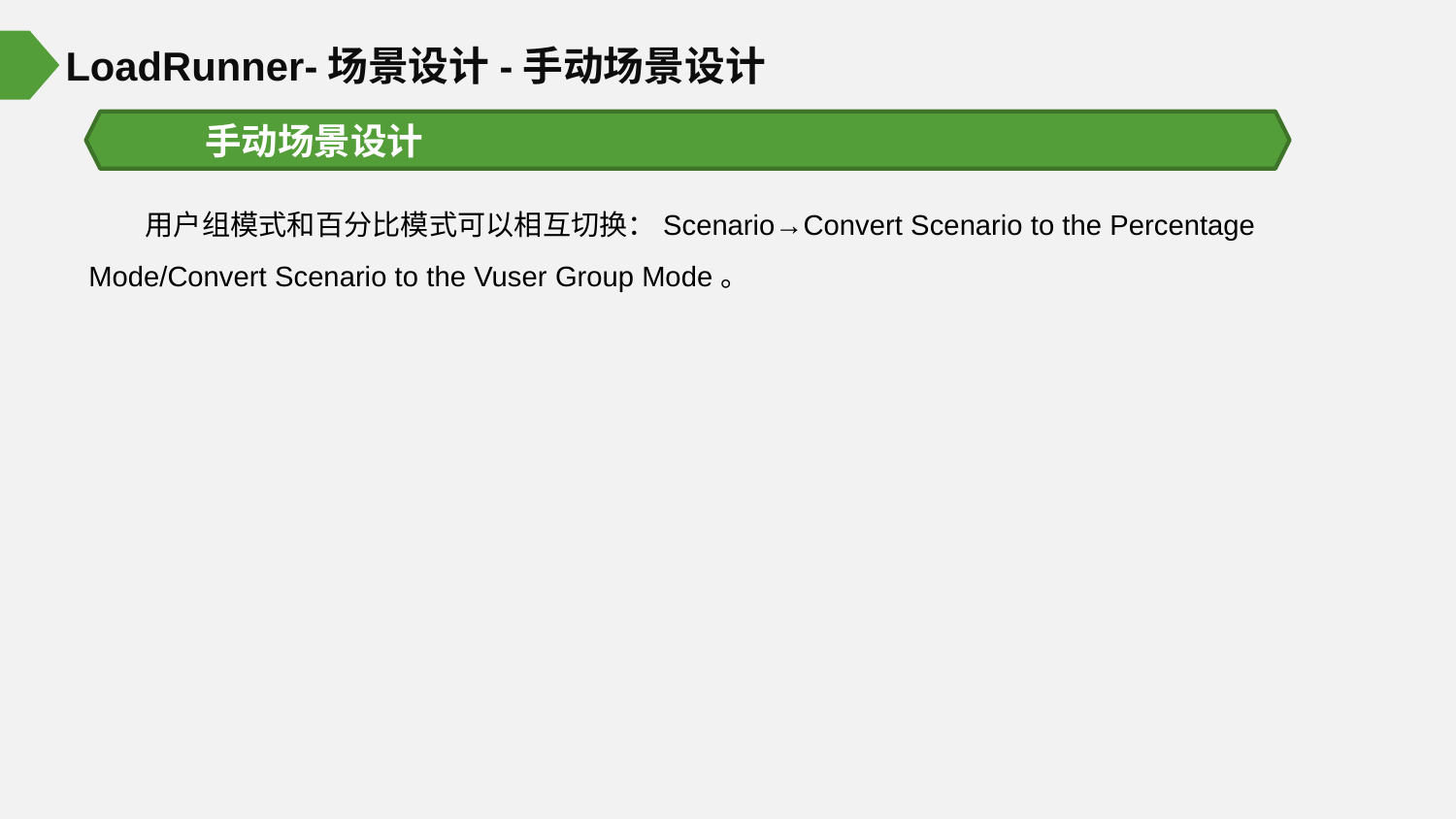

LoadRunner-场景设计-手动场景设计
手动场景设计
用户组模式和百分比模式可以相互切换：Scenario→Convert Scenario to the Percentage Mode/Convert Scenario to the Vuser Group Mode。